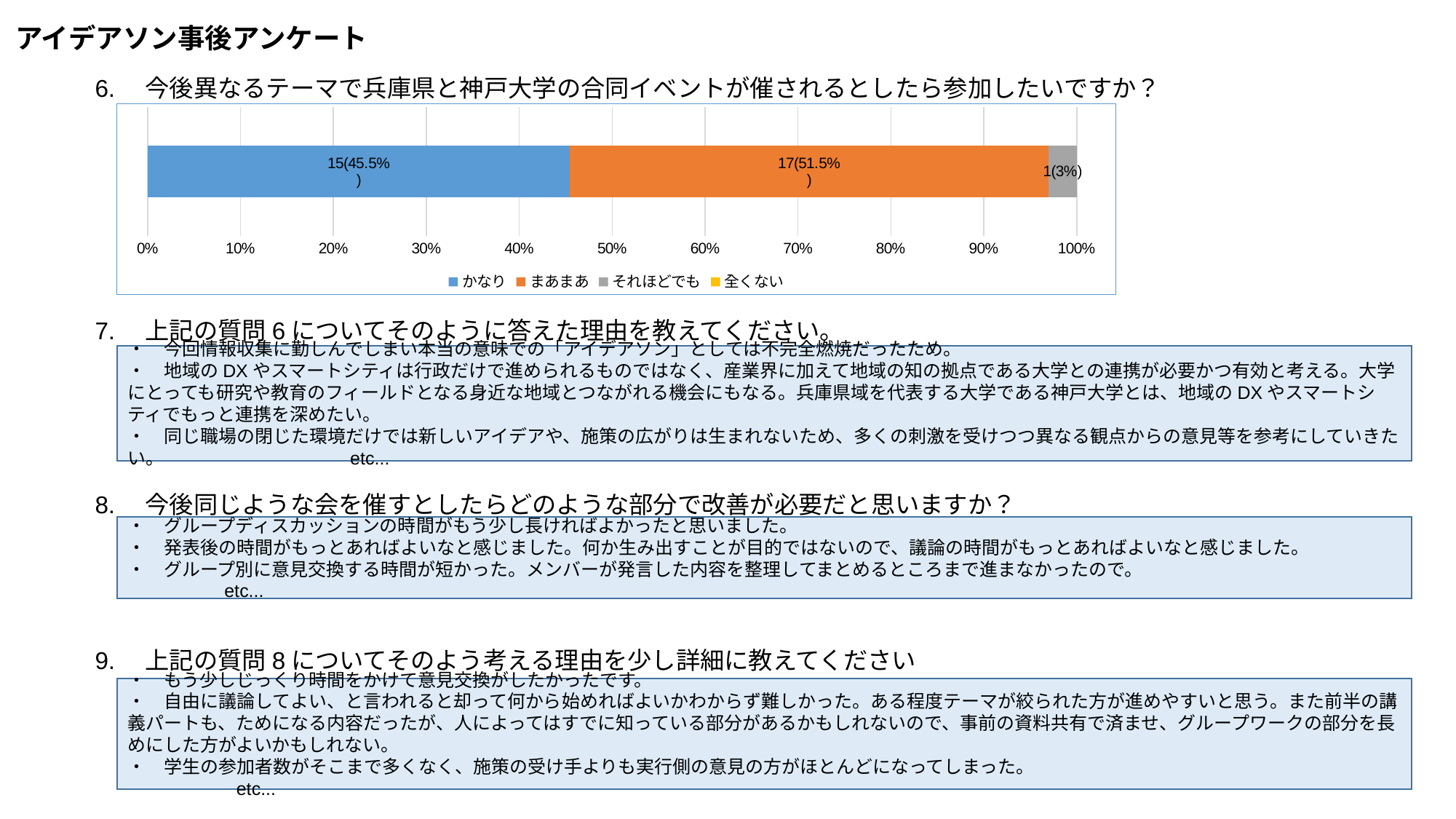

アイデアソン事後アンケート
6.　今後異なるテーマで兵庫県と神⼾⼤学の合同イベントが催されるとしたら参加したいですか？

### Chart

| Category | かなり | まあまあ | それほどでも | 全くない |
|---|---|---|---|---|
7.　上記の質問6についてそのように答えた理由を教えてください。
・　今回情報収集に勤しんでしまい本当の意味での「アイデアソン」としては不完全燃焼だったため。
・　地域のDXやスマートシティは行政だけで進められるものではなく、産業界に加えて地域の知の拠点である大学との連携が必要かつ有効と考える。大学にとっても研究や教育のフィールドとなる身近な地域とつながれる機会にもなる。兵庫県域を代表する大学である神戸大学とは、地域のDXやスマートシティでもっと連携を深めたい。
・　同じ職場の閉じた環境だけでは新しいアイデアや、施策の広がりは生まれないため、多くの刺激を受けつつ異なる観点からの意見等を参考にしていきたい。　　　　　　　　　　etc...
8.　今後同じような会を催すとしたらどのような部分で改善が必要だと思いますか？
・　グループディスカッションの時間がもう少し長ければよかったと思いました。
・　発表後の時間がもっとあればよいなと感じました。何か生み出すことが目的ではないので、議論の時間がもっとあればよいなと感じました。
・　グループ別に意見交換する時間が短かった。メンバーが発言した内容を整理してまとめるところまで進まなかったので。                               　　　　　　　　　              etc...
9.　上記の質問8についてそのよう考える理由を少し詳細に教えてください
・　もう少しじっくり時間をかけて意見交換がしたかったです。
・　自由に議論してよい、と言われると却って何から始めればよいかわからず難しかった。ある程度テーマが絞られた方が進めやすいと思う。また前半の講義パートも、ためになる内容だったが、人によってはすでに知っている部分があるかもしれないので、事前の資料共有で済ませ、グループワークの部分を長めにした方がよいかもしれない。
・　学生の参加者数がそこまで多くなく、施策の受け手よりも実行側の意見の方がほとんどになってしまった。　　　　　　　　　　　　　　                                  　　           etc...